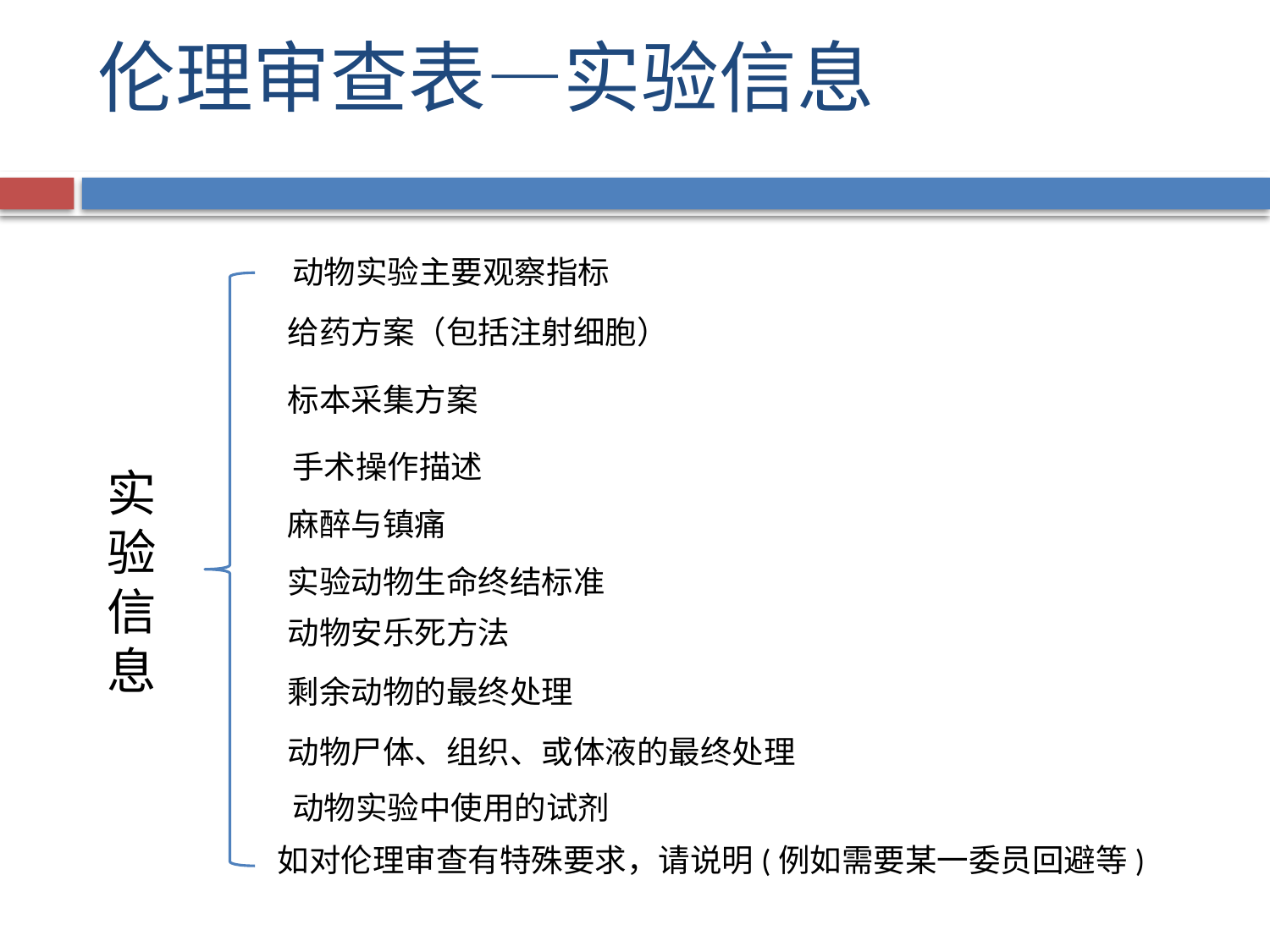

# 伦理审查表—实验信息
 动物实验主要观察指标

给药方案（包括注射细胞）
标本采集方案
 手术操作描述
实验信息
麻醉与镇痛
实验动物生命终结标准
动物安乐死方法
剩余动物的最终处理
动物尸体、组织、或体液的最终处理
 动物实验中使用的试剂
如对伦理审查有特殊要求，请说明(例如需要某一委员回避等)